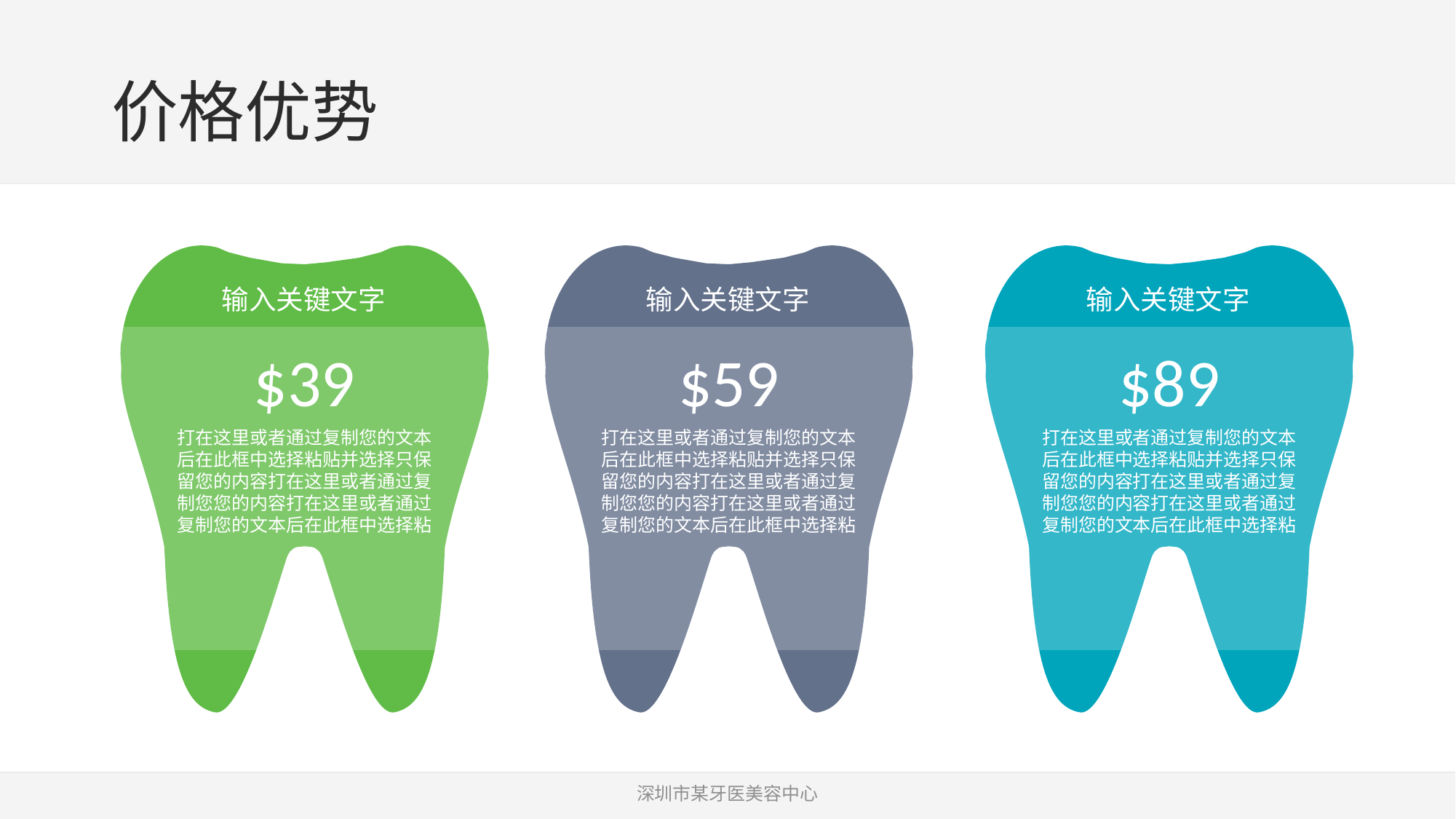

# 价格优势

输入关键文字
输入关键文字
输入关键文字

$39
$59
$89
打在这里或者通过复制您的文本后在此框中选择粘贴并选择只保留您的内容打在这里或者通过复制您您的内容打在这里或者通过复制您的文本后在此框中选择粘
打在这里或者通过复制您的文本后在此框中选择粘贴并选择只保留您的内容打在这里或者通过复制您您的内容打在这里或者通过复制您的文本后在此框中选择粘
打在这里或者通过复制您的文本后在此框中选择粘贴并选择只保留您的内容打在这里或者通过复制您您的内容打在这里或者通过复制您的文本后在此框中选择粘
深圳市某牙医美容中心